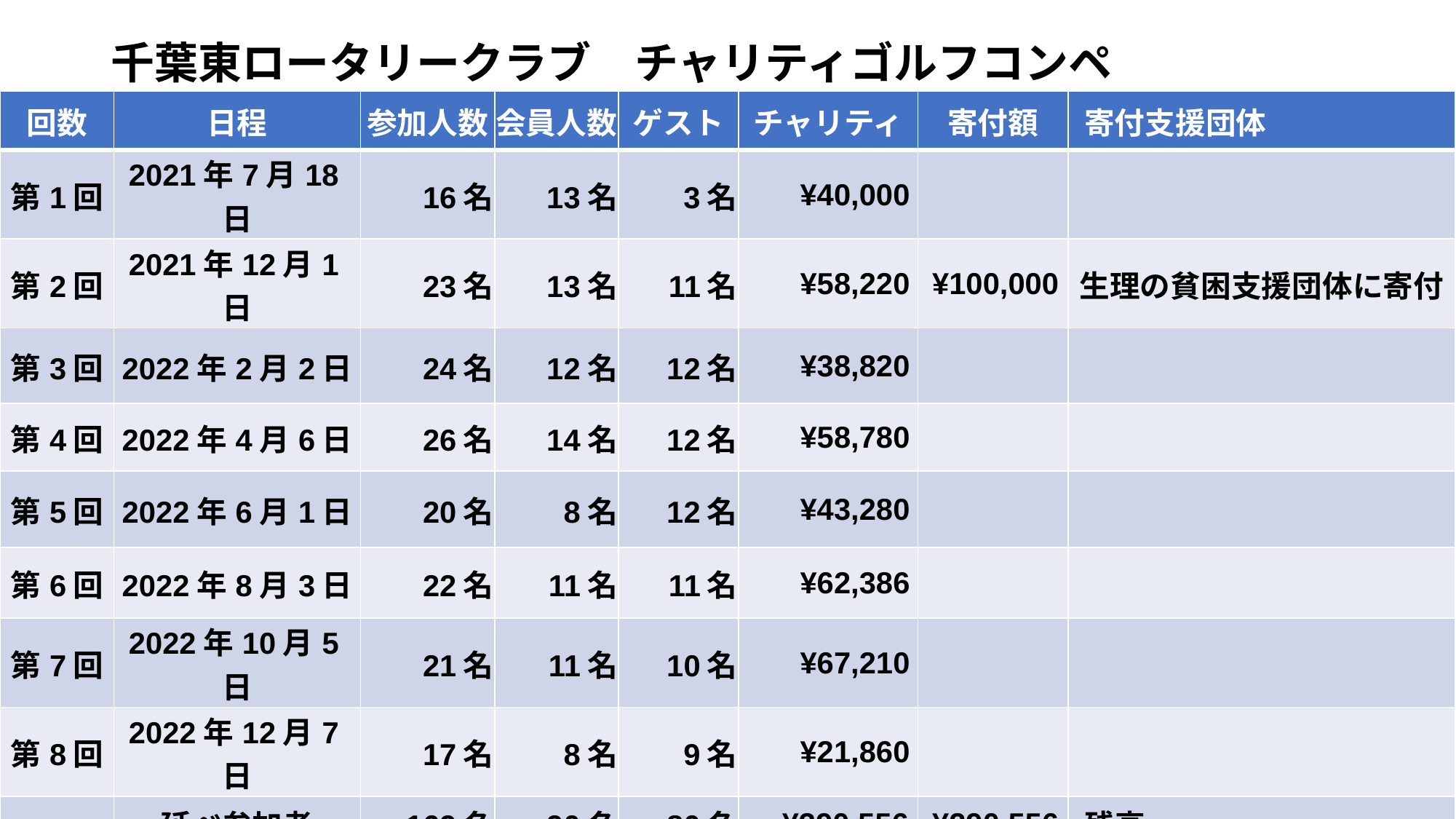

# 千葉東ロータリークラブ　チャリティゴルフコンペ
| 回数 | 日程 | 参加人数 | 会員人数 | ゲスト | チャリティ | 寄付額 | 寄付支援団体 |
| --- | --- | --- | --- | --- | --- | --- | --- |
| 第1回 | 2021年7月18日 | 16名 | 13名 | 3名 | ¥40,000 |  |  |
| 第2回 | 2021年12月1日 | 23名 | 13名 | 11名 | ¥58,220 | ¥100,000 | 生理の貧困支援団体に寄付 |
| 第3回 | 2022年2月2日 | 24名 | 12名 | 12名 | ¥38,820 |  |  |
| 第4回 | 2022年4月6日 | 26名 | 14名 | 12名 | ¥58,780 |  |  |
| 第5回 | 2022年6月1日 | 20名 | 8名 | 12名 | ¥43,280 |  |  |
| 第6回 | 2022年8月3日 | 22名 | 11名 | 11名 | ¥62,386 |  |  |
| 第7回 | 2022年10月5日 | 21名 | 11名 | 10名 | ¥67,210 |  |  |
| 第8回 | 2022年12月7日 | 17名 | 8名 | 9名 | ¥21,860 |  |  |
|  | 延べ参加者 | 169名 | 90名 | 80名 | ¥390,556 | ¥290,556 | 残高 |
|  | 平均参加者 | 21名 | 11名 | 10名 | ¥48,820 | 入会1名 |  |